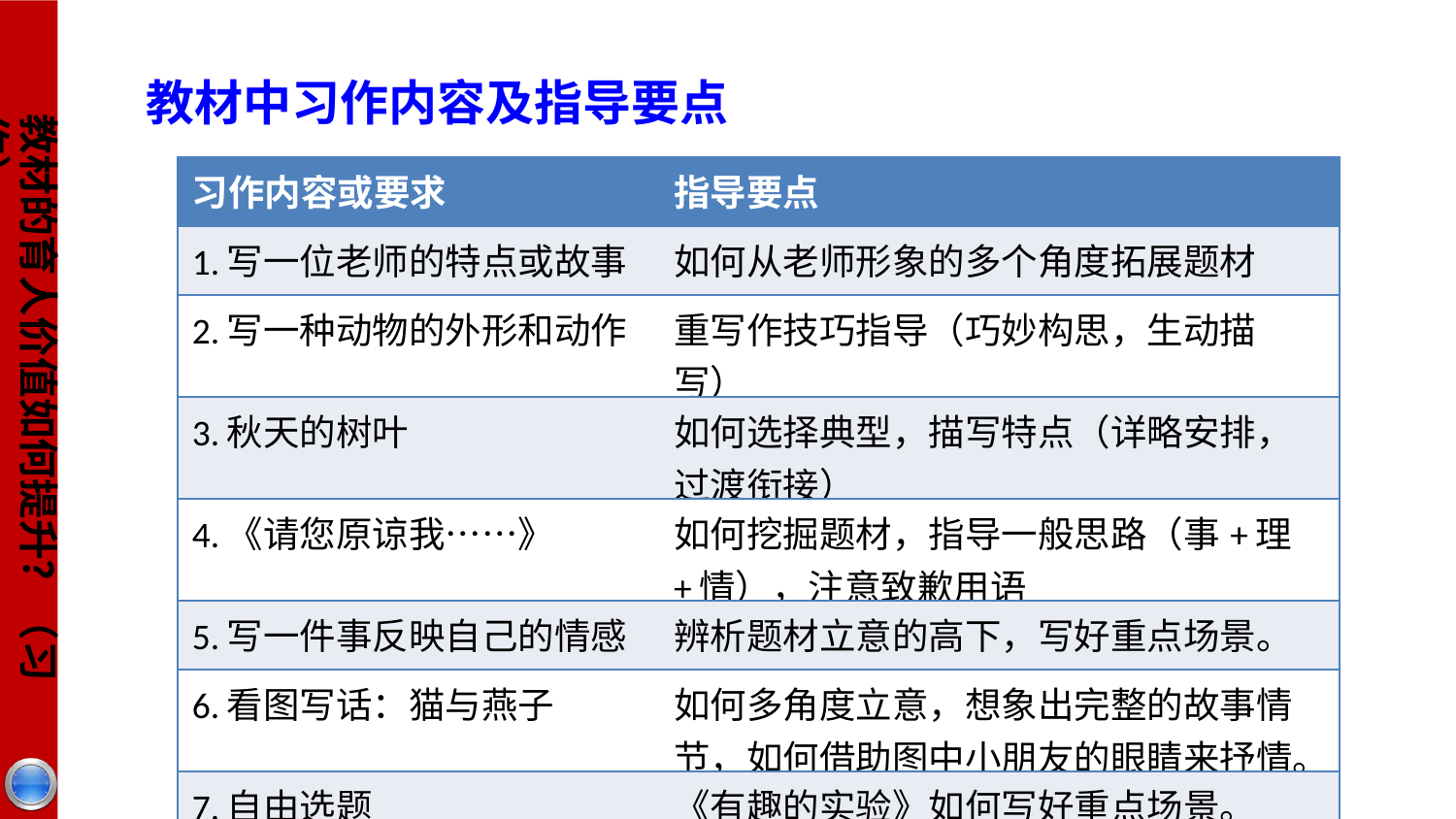

教材中习作内容及指导要点
教材的育人价值如何提升？（习作）
| 习作内容或要求 | 指导要点 |
| --- | --- |
| 1.写一位老师的特点或故事 | 如何从老师形象的多个角度拓展题材 |
| 2.写一种动物的外形和动作 | 重写作技巧指导（巧妙构思，生动描写） |
| 3.秋天的树叶 | 如何选择典型，描写特点（详略安排，过渡衔接） |
| 4.《请您原谅我……》 | 如何挖掘题材，指导一般思路（事+理+情），注意致歉用语 |
| 5.写一件事反映自己的情感 | 辨析题材立意的高下，写好重点场景。 |
| 6.看图写话：猫与燕子 | 如何多角度立意，想象出完整的故事情节，如何借助图中小朋友的眼睛来抒情。 |
| 7.自由选题 | 《有趣的实验》如何写好重点场景。 |